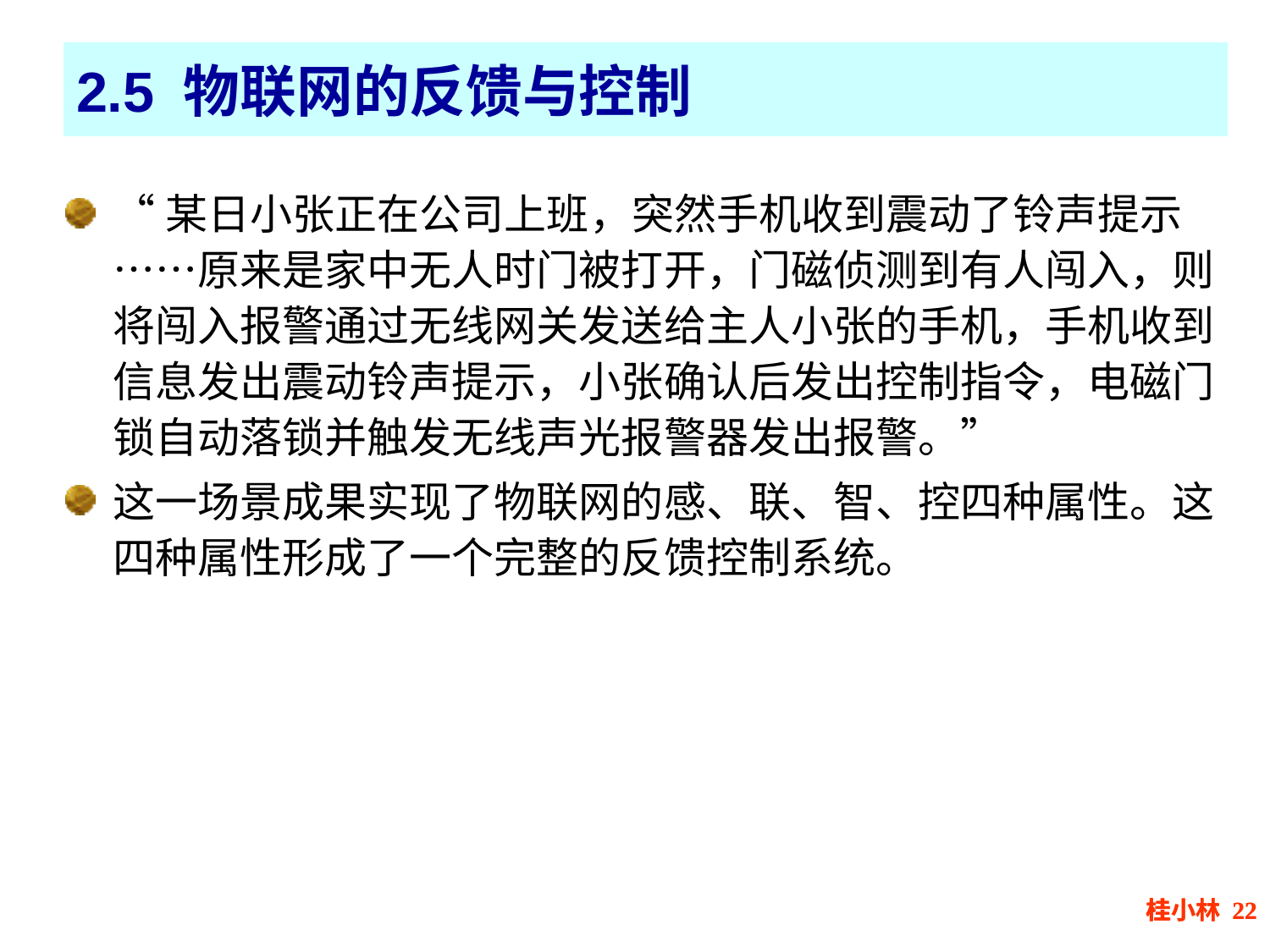

2.5 物联网的反馈与控制
“某日小张正在公司上班，突然手机收到震动了铃声提示……原来是家中无人时门被打开，门磁侦测到有人闯入，则将闯入报警通过无线网关发送给主人小张的手机，手机收到信息发出震动铃声提示，小张确认后发出控制指令，电磁门锁自动落锁并触发无线声光报警器发出报警。”
这一场景成果实现了物联网的感、联、智、控四种属性。这四种属性形成了一个完整的反馈控制系统。
桂小林 22
桂小林 22